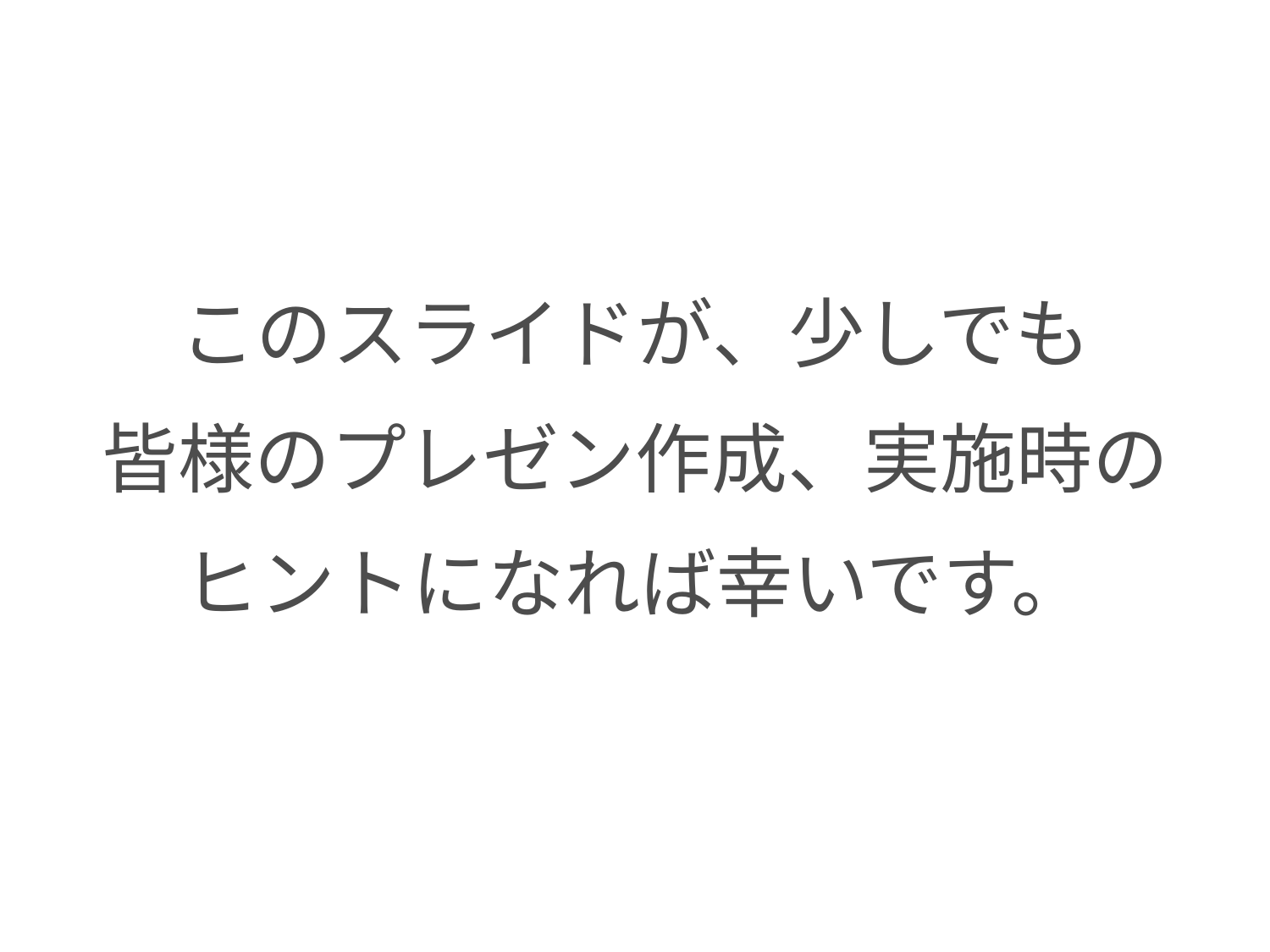

# このスライドが、少しでも 皆様のプレゼン作成、実施時の ヒントになれば幸いです。